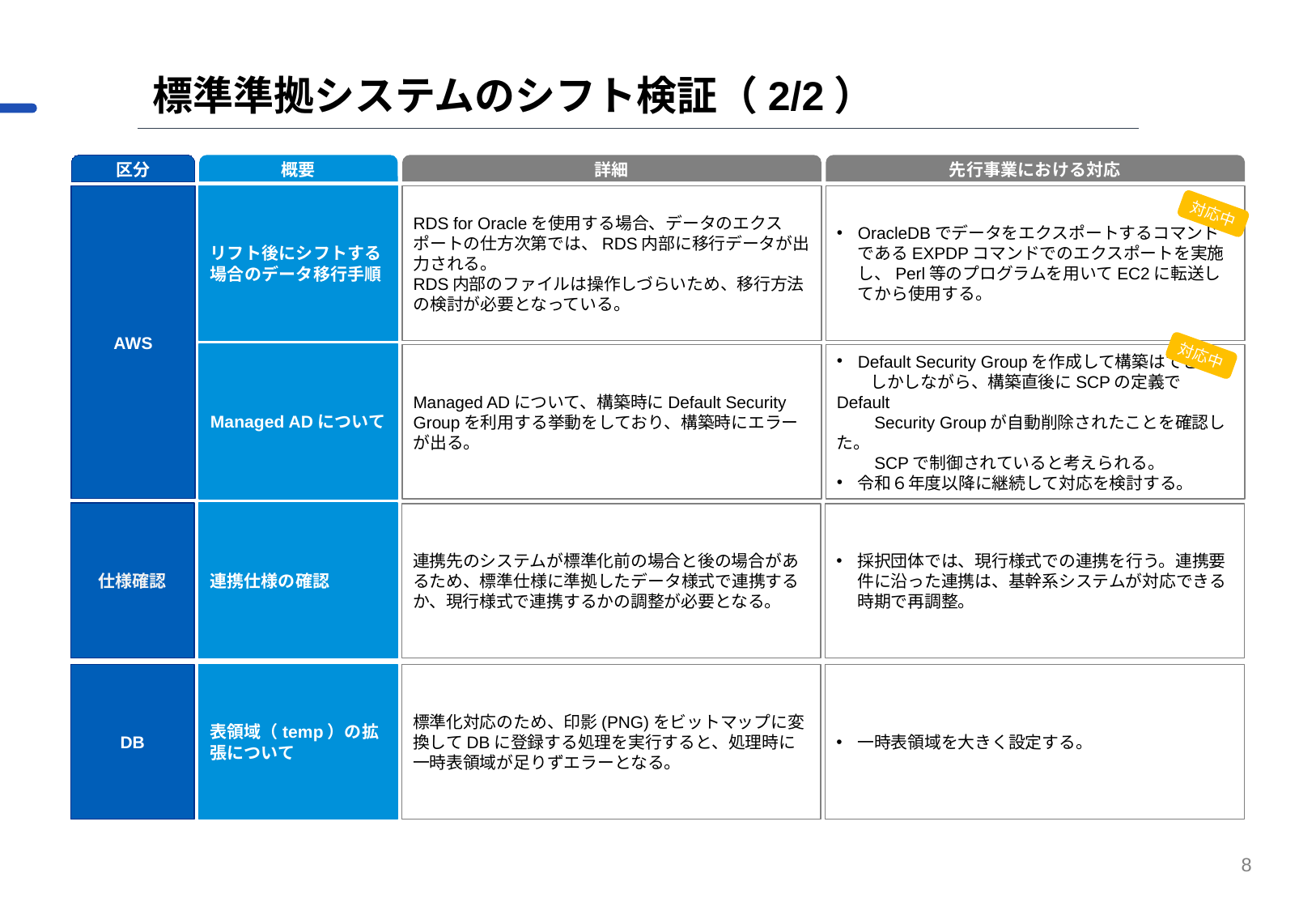

標準準拠システムのシフト検証（2/2）
区分
概要
詳細
先行事業における対応
AWS
リフト後にシフトする場合のデータ移行手順
RDS for Oracleを使用する場合、データのエクスポートの仕方次第では、RDS内部に移行データが出力される。
RDS内部のファイルは操作しづらいため、移行方法の検討が必要となっている。
OracleDBでデータをエクスポートするコマンドであるEXPDPコマンドでのエクスポートを実施し、Perl等のプログラムを用いてEC2に転送してから使用する。
対応中
対応中
Managed ADについて
Managed ADについて、構築時にDefault Security Groupを利用する挙動をしており、構築時にエラーが出る。
Default Security Groupを作成して構築はできた。
　　しかしながら、構築直後にSCPの定義でDefault
　　Security Groupが自動削除されたことを確認した。
　　SCPで制御されていると考えられる。
令和６年度以降に継続して対応を検討する。
仕様確認
連携仕様の確認
連携先のシステムが標準化前の場合と後の場合があるため、標準仕様に準拠したデータ様式で連携するか、現行様式で連携するかの調整が必要となる。
採択団体では、現行様式での連携を行う。連携要件に沿った連携は、基幹系システムが対応できる時期で再調整。
DB
表領域（temp）の拡張について
標準化対応のため、印影(PNG)をビットマップに変換してDBに登録する処理を実行すると、処理時に一時表領域が足りずエラーとなる。
一時表領域を大きく設定する。
8